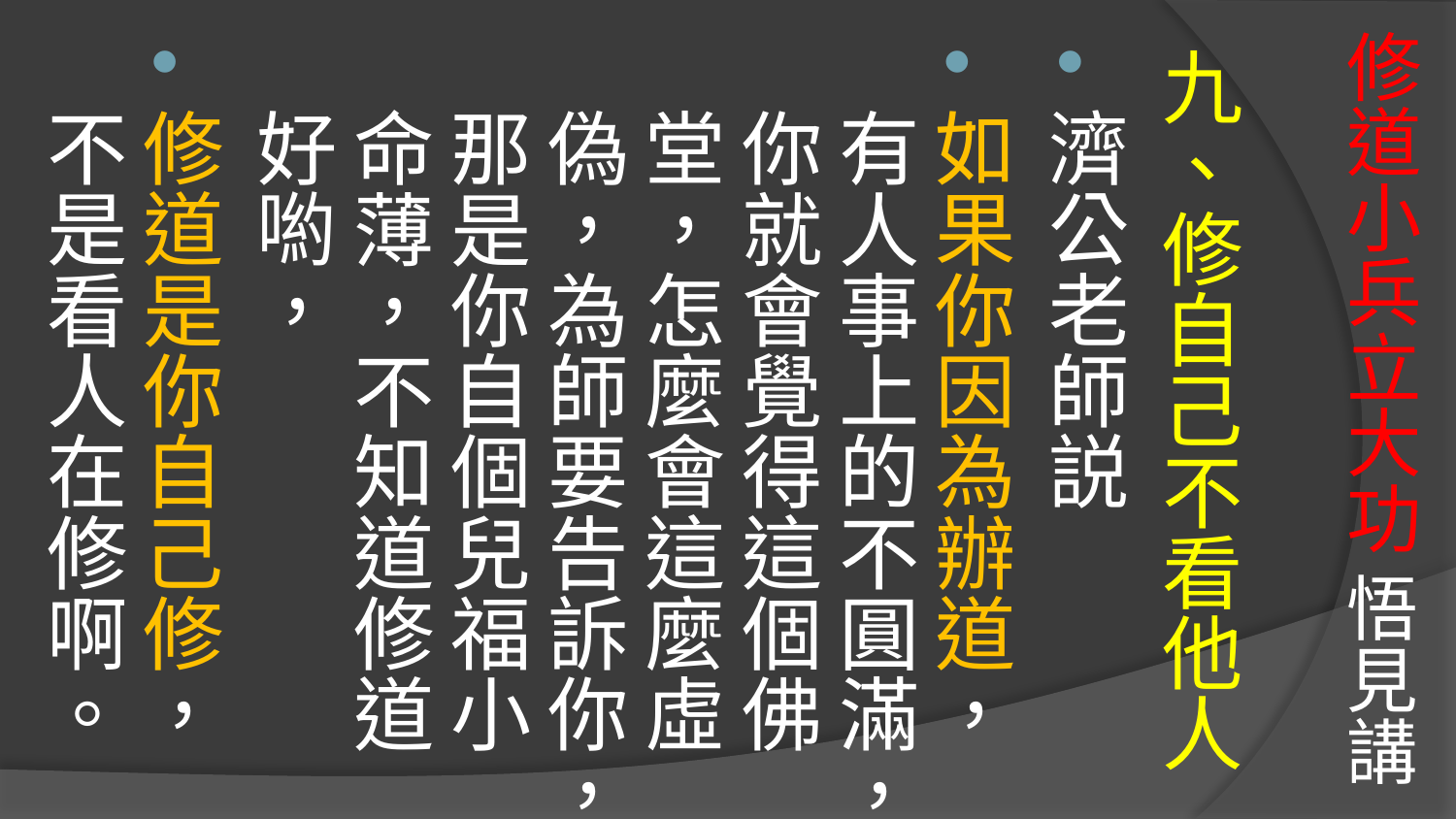

# 修道小兵立大功 悟見講
九、修自己不看他人
濟公老師説
如果你因為辦道，有人事上的不圓滿，你就會覺得這個佛堂，怎麼會這麼虛偽，為師要告訴你，那是你自個兒福小命薄，不知道修道好喲，
修道是你自己修，不是看人在修啊。